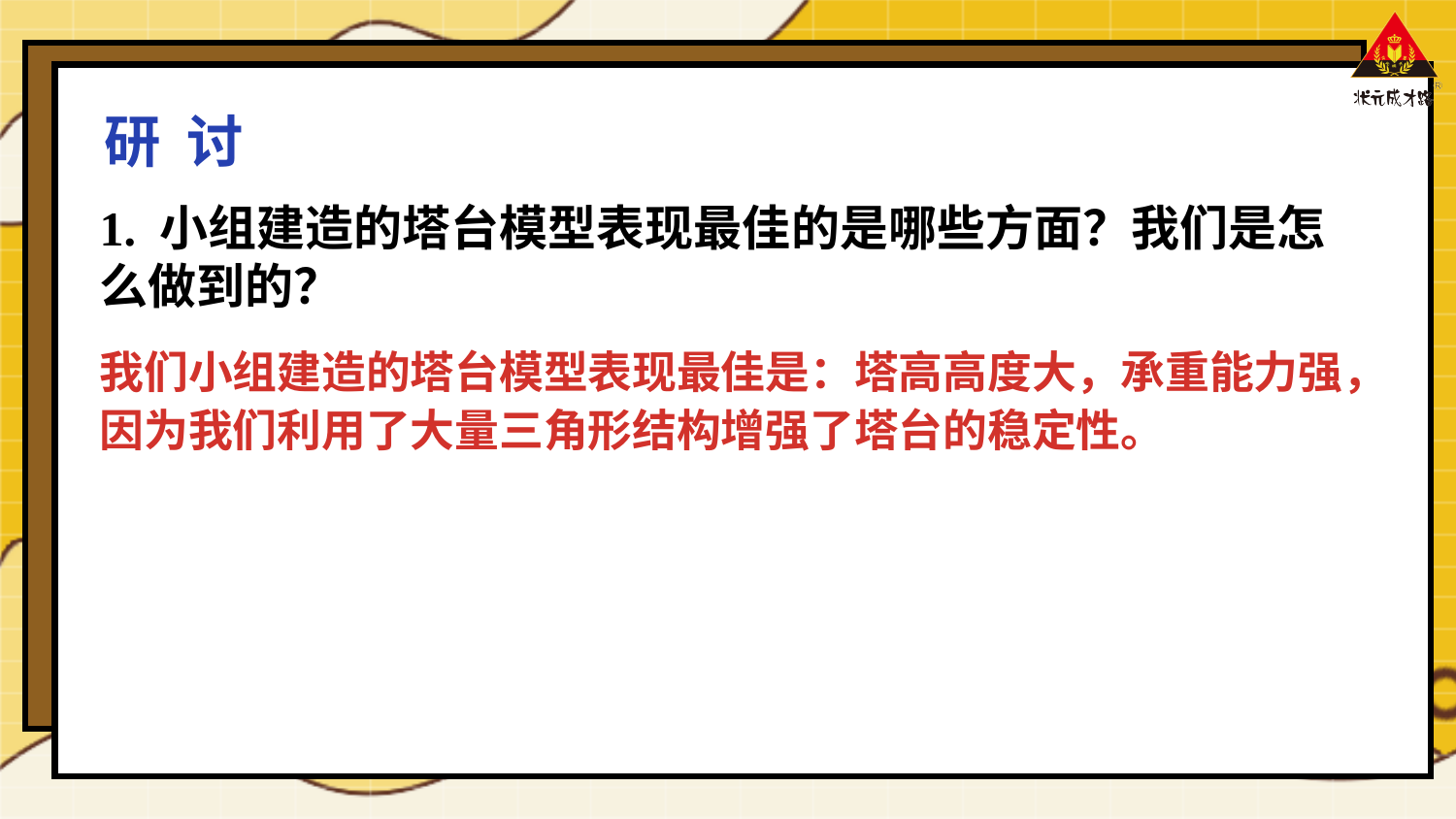

研  讨
1. 小组建造的塔台模型表现最佳的是哪些方面？我们是怎么做到的？
我们小组建造的塔台模型表现最佳是：塔高高度大，承重能力强，因为我们利用了大量三角形结构增强了塔台的稳定性。